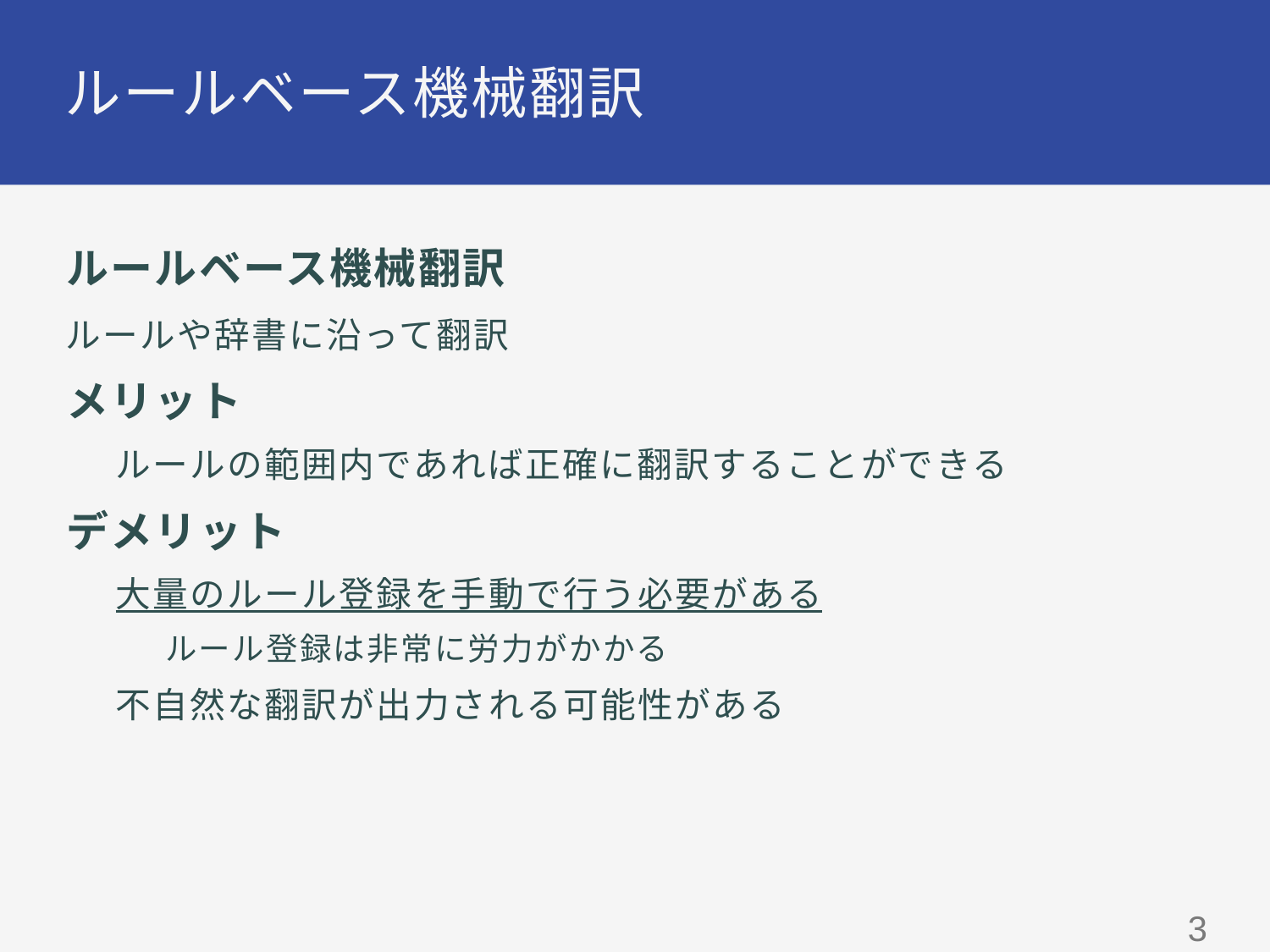

# ルールベース機械翻訳
ルールベース機械翻訳
ルールや辞書に沿って翻訳
メリット
ルールの範囲内であれば正確に翻訳することができる
デメリット
大量のルール登録を手動で行う必要がある
ルール登録は非常に労力がかかる
不自然な翻訳が出力される可能性がある
3